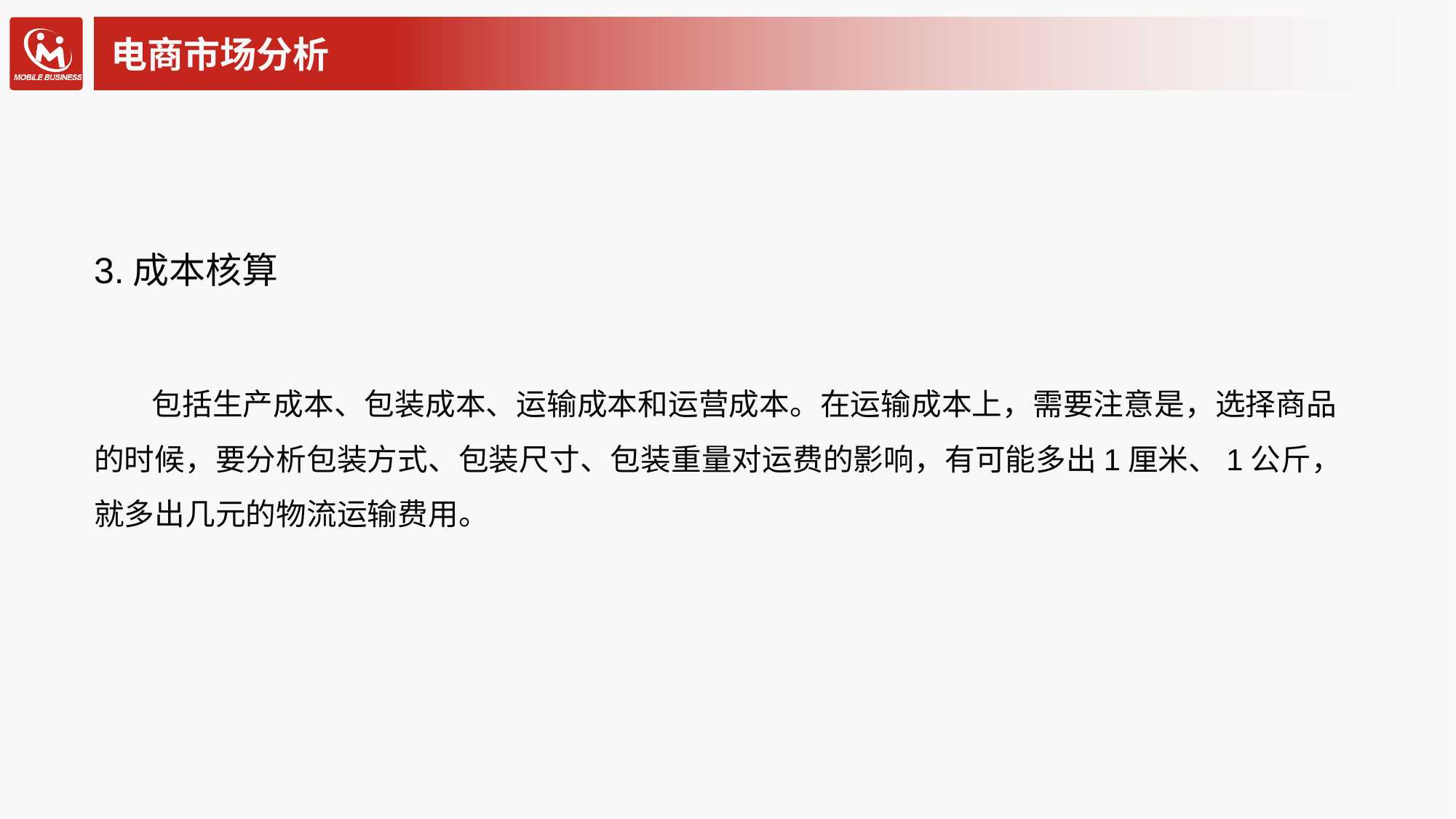

# 电商市场分析
3.成本核算

      包括生产成本、包装成本、运输成本和运营成本。在运输成本上，需要注意是，选择商品的时候，要分析包装方式、包装尺寸、包装重量对运费的影响，有可能多出1厘米、1公斤，就多出几元的物流运输费用。